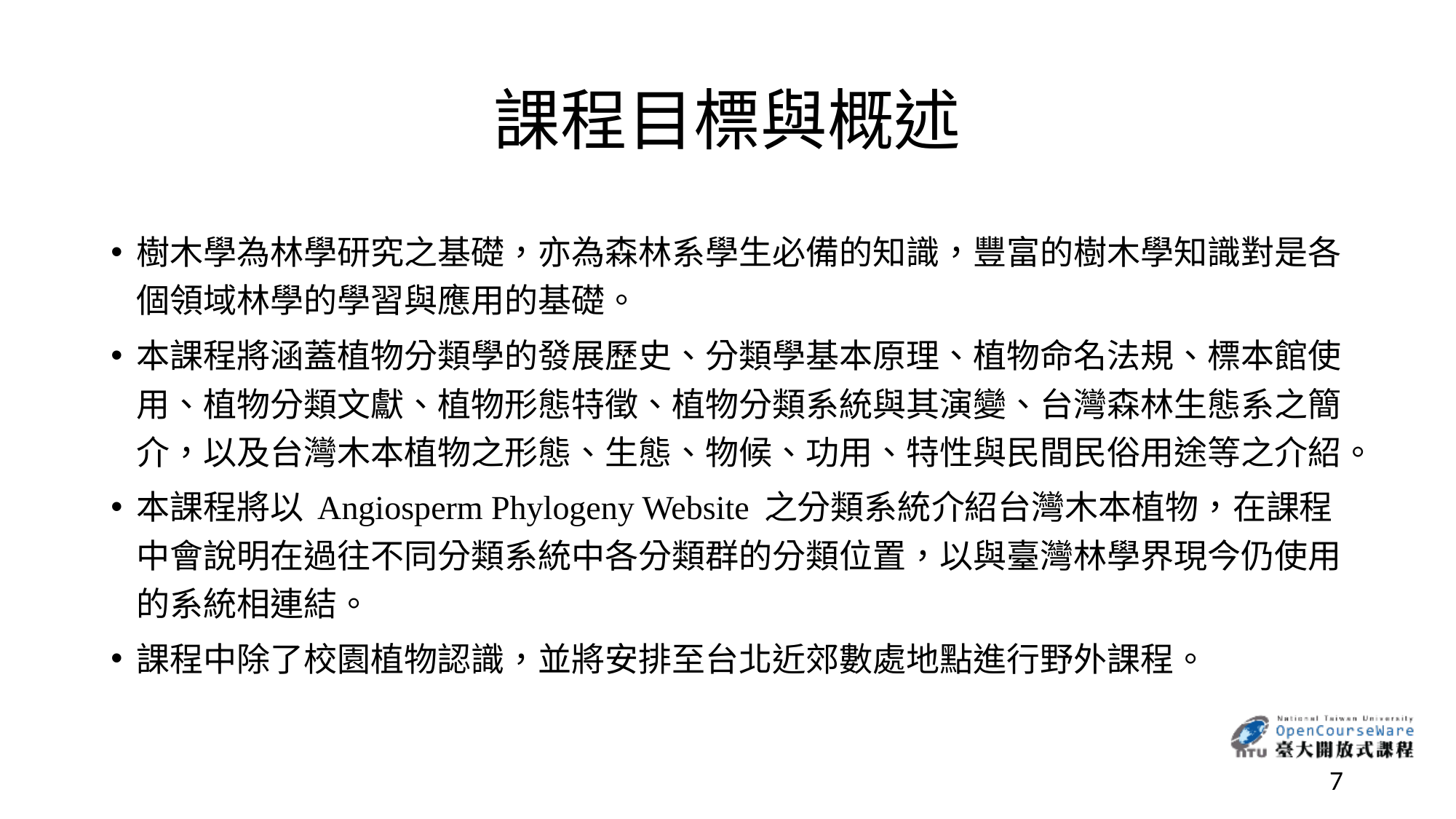

# 課程目標與概述
樹木學為林學研究之基礎，亦為森林系學生必備的知識，豐富的樹木學知識對是各個領域林學的學習與應用的基礎。
本課程將涵蓋植物分類學的發展歷史、分類學基本原理、植物命名法規、標本館使用、植物分類文獻、植物形態特徵、植物分類系統與其演變、台灣森林生態系之簡介，以及台灣木本植物之形態、生態、物候、功用、特性與民間民俗用途等之介紹。
本課程將以 Angiosperm Phylogeny Website 之分類系統介紹台灣木本植物，在課程中會說明在過往不同分類系統中各分類群的分類位置，以與臺灣林學界現今仍使用的系統相連結。
課程中除了校園植物認識，並將安排至台北近郊數處地點進行野外課程。